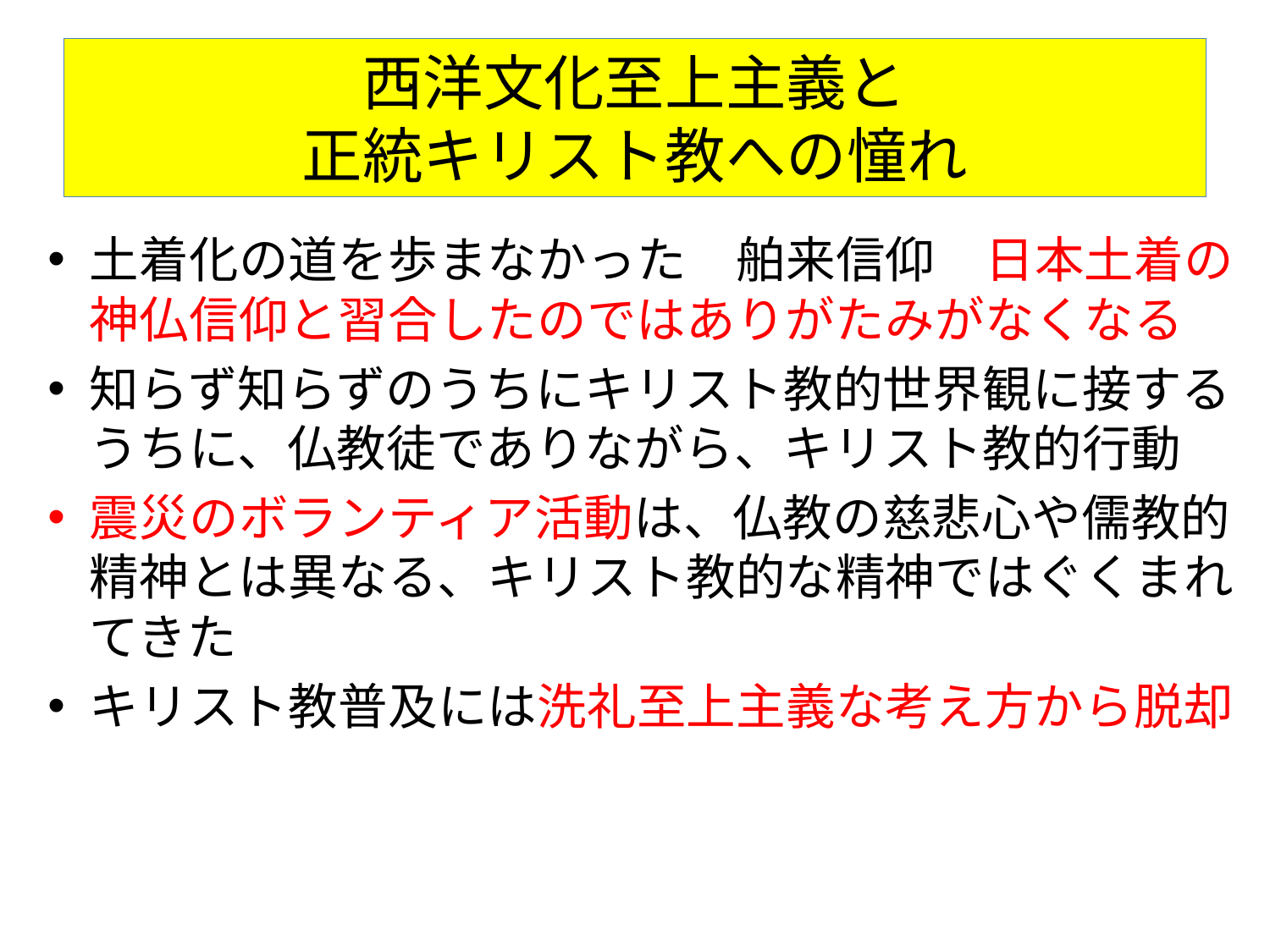

# 西洋文化至上主義と 正統キリスト教への憧れ
土着化の道を歩まなかった　舶来信仰　日本土着の神仏信仰と習合したのではありがたみがなくなる
知らず知らずのうちにキリスト教的世界観に接するうちに、仏教徒でありながら、キリスト教的行動
震災のボランティア活動は、仏教の慈悲心や儒教的精神とは異なる、キリスト教的な精神ではぐくまれてきた
キリスト教普及には洗礼至上主義な考え方から脱却